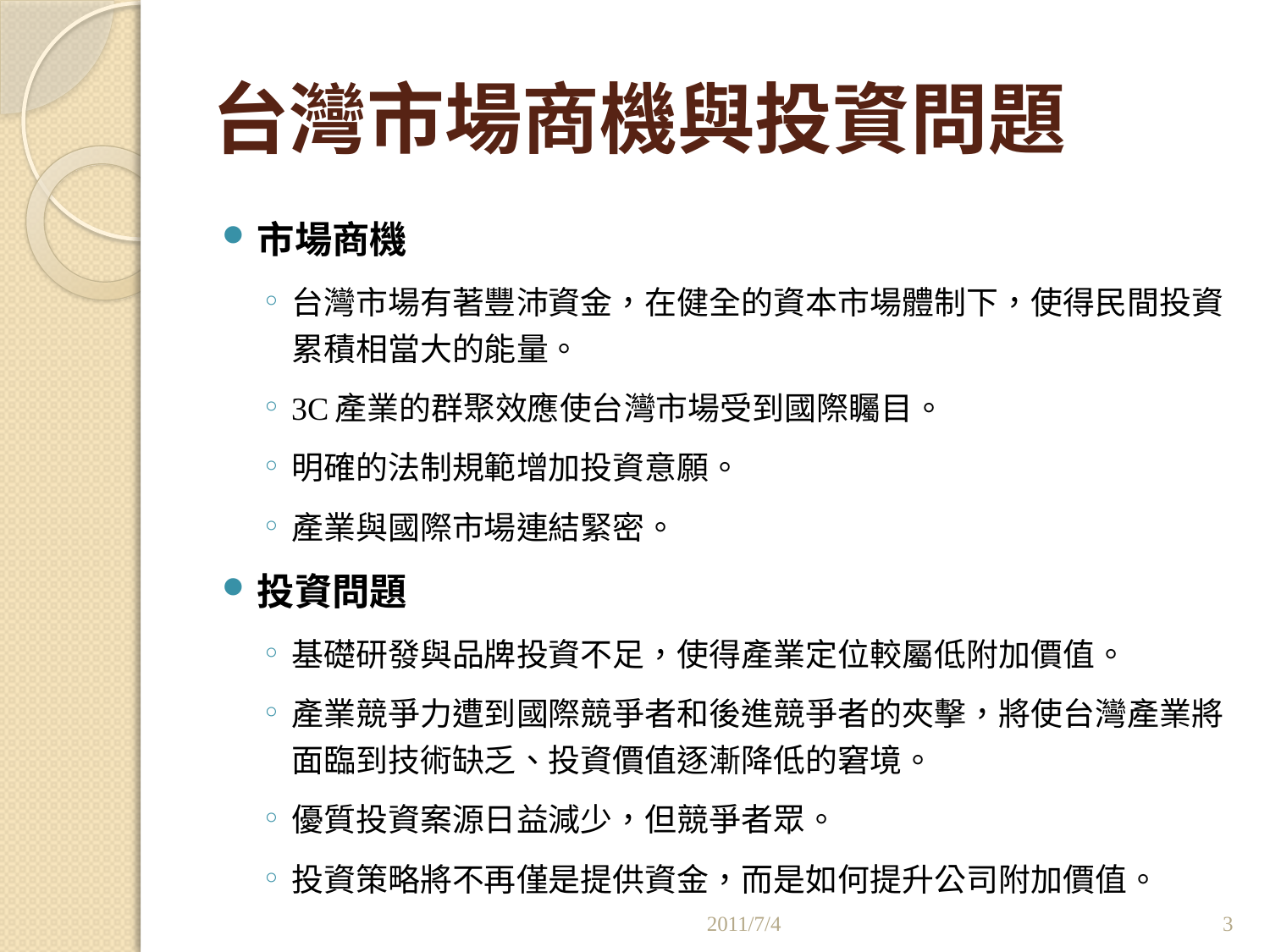

# 台灣市場商機與投資問題
市場商機
台灣市場有著豐沛資金，在健全的資本市場體制下，使得民間投資累積相當大的能量。
3C產業的群聚效應使台灣市場受到國際矚目。
明確的法制規範增加投資意願。
產業與國際市場連結緊密。
投資問題
基礎研發與品牌投資不足，使得產業定位較屬低附加價值。
產業競爭力遭到國際競爭者和後進競爭者的夾擊，將使台灣產業將面臨到技術缺乏、投資價值逐漸降低的窘境。
優質投資案源日益減少，但競爭者眾。
投資策略將不再僅是提供資金，而是如何提升公司附加價值。
2011/7/4
3